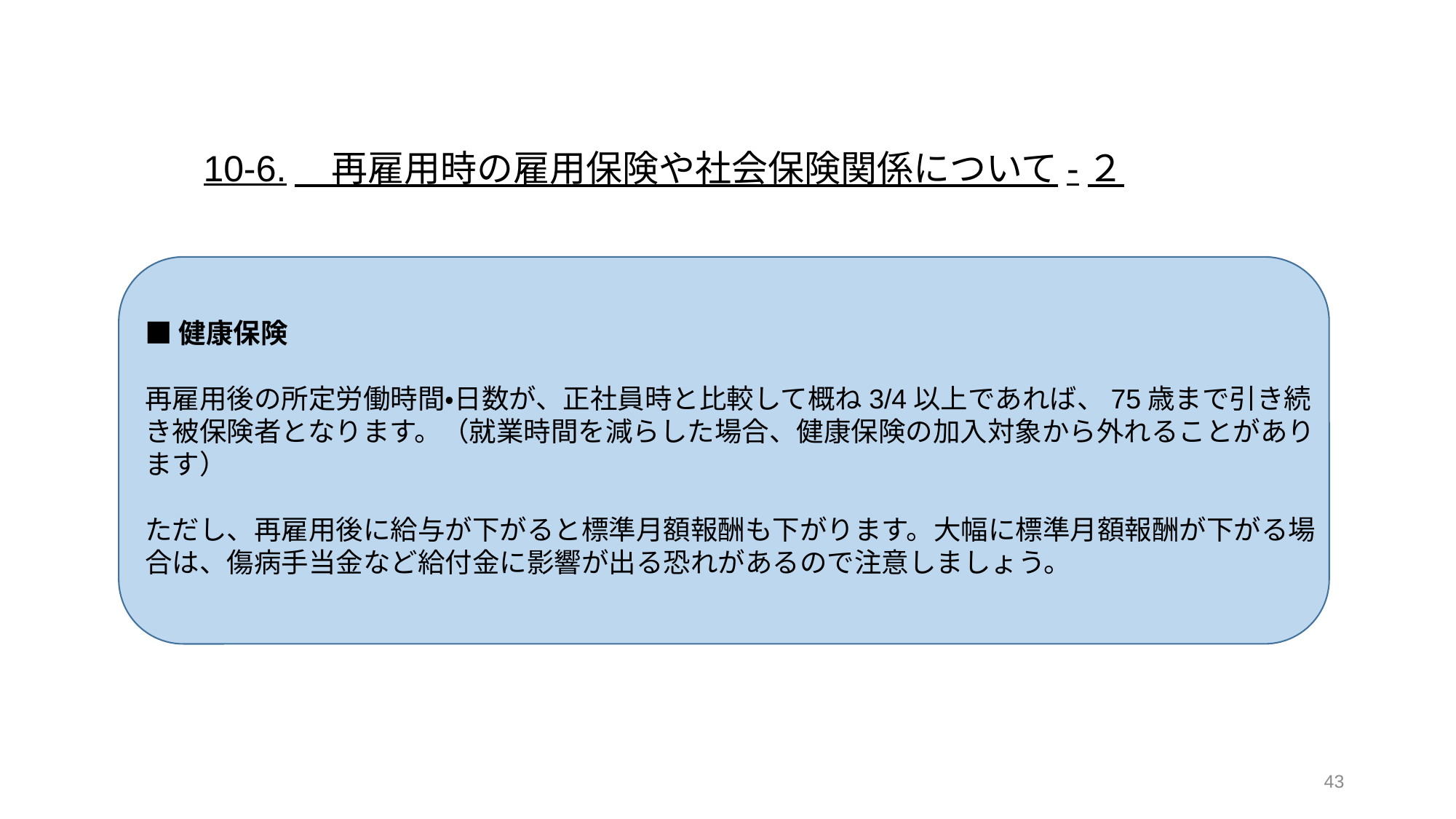

10-6.　再雇用時の雇用保険や社会保険関係について-２

■健康保険

再雇用後の所定労働時間・日数が、正社員時と比較して概ね3/4以上であれば、75歳まで引き続き被保険者となります。（就業時間を減らした場合、健康保険の加入対象から外れることがあります）
ただし、再雇用後に給与が下がると標準月額報酬も下がります。大幅に標準月額報酬が下がる場合は、傷病手当金など給付金に影響が出る恐れがあるので注意しましょう。
43